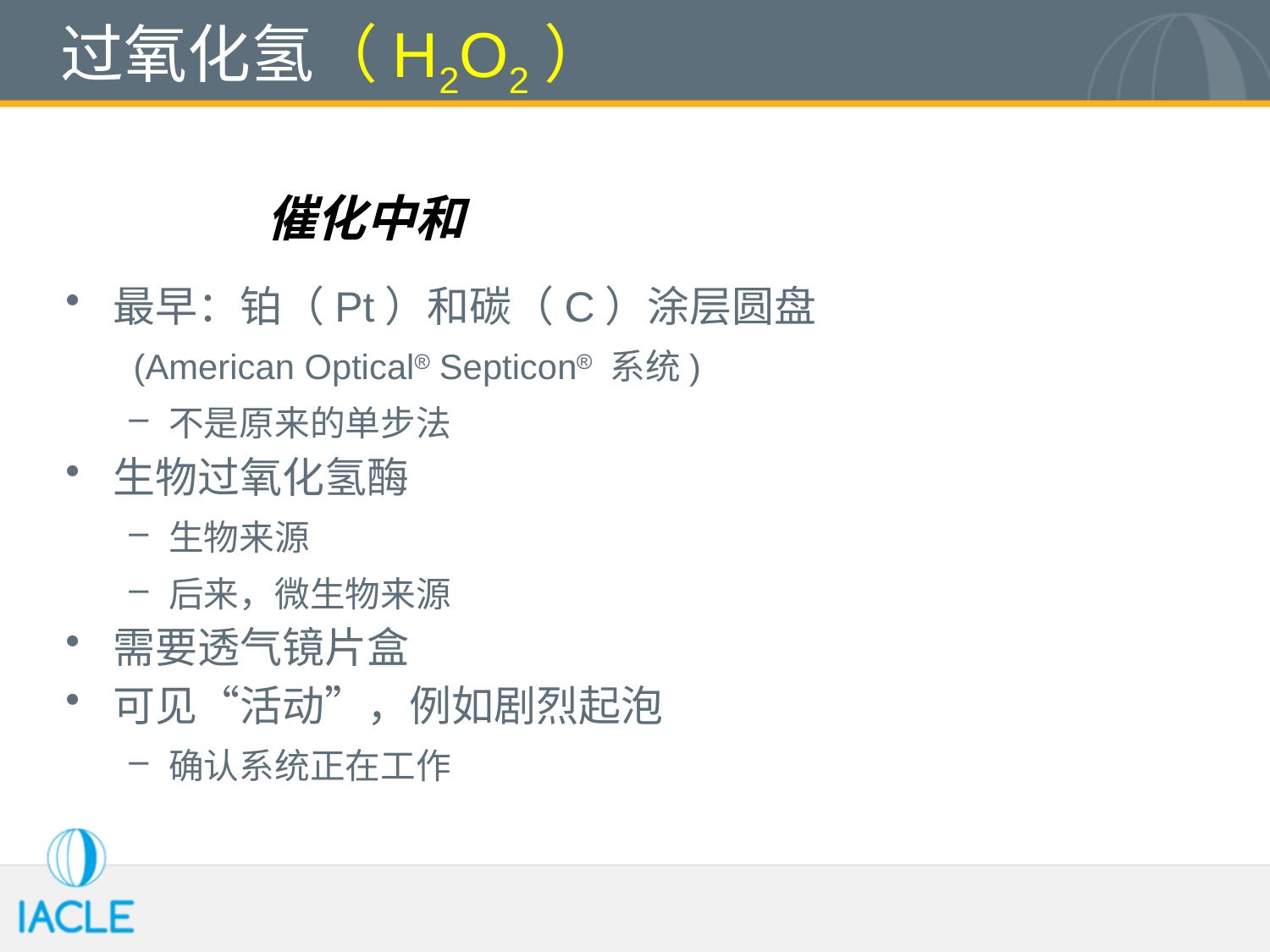

# 过氧化氢（H2O2）
催化中和
最早：铂（Pt）和碳（C）涂层圆盘
       (American Optical® Septicon® 系统)
不是原来的单步法
生物过氧化氢酶
生物来源
后来，微生物来源
需要透气镜片盒
可见“活动”，例如剧烈起泡
确认系统正在工作